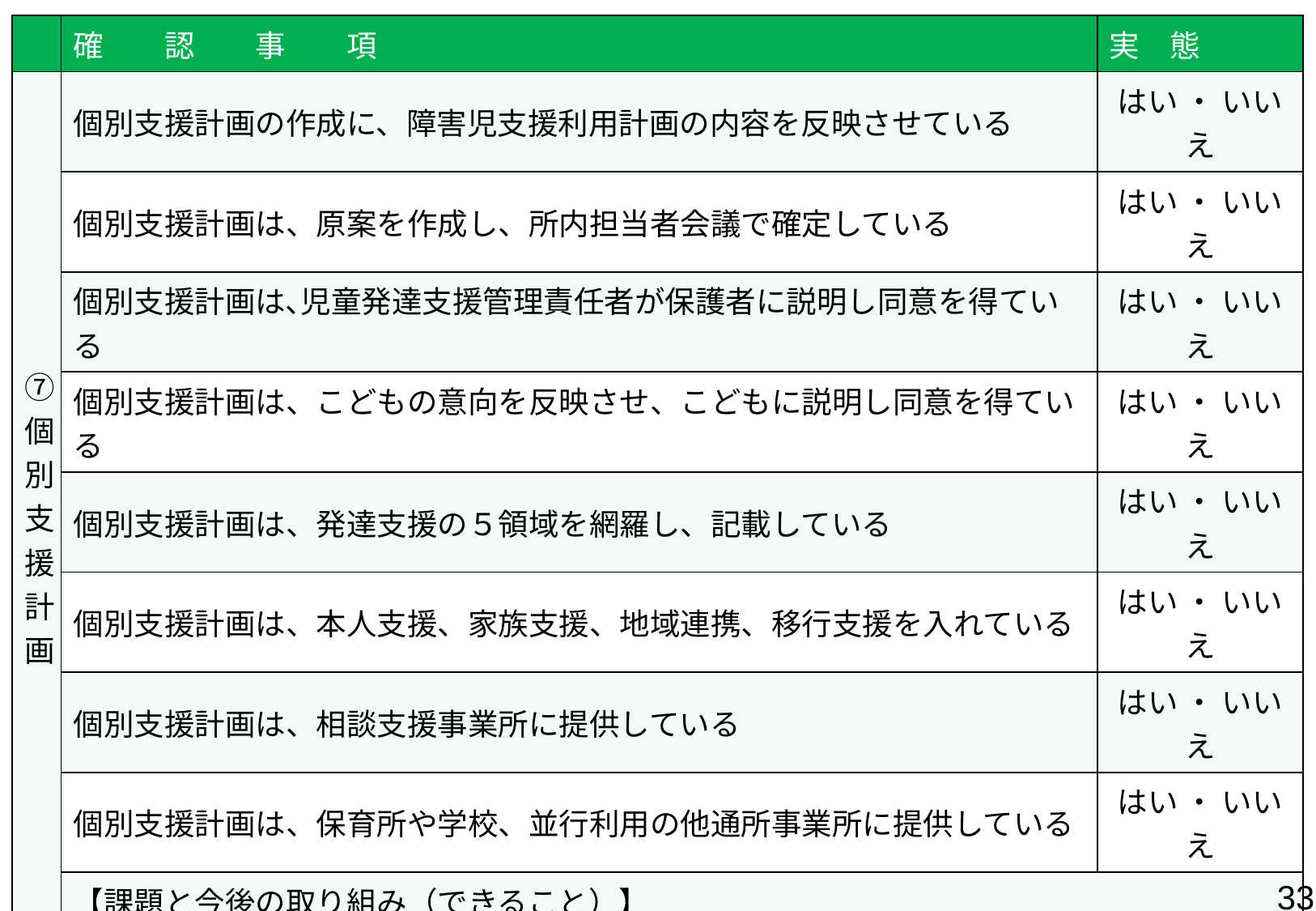

|  | 確　　認　　事　　項 | 実　態 |
| --- | --- | --- |
| ⑦個別支援計画 | 個別支援計画の作成に、障害児支援利用計画の内容を反映させている | はい ・ いいえ |
|  | 個別支援計画は、原案を作成し、所内担当者会議で確定している | はい ・ いいえ |
|  | 個別支援計画は､児童発達支援管理責任者が保護者に説明し同意を得ている | はい ・ いいえ |
|  | 個別支援計画は、こどもの意向を反映させ、こどもに説明し同意を得ている | はい ・ いいえ |
|  | 個別支援計画は、発達支援の５領域を網羅し、記載している | はい ・ いいえ |
|  | 個別支援計画は、本人支援、家族支援、地域連携、移行支援を入れている | はい ・ いいえ |
|  | 個別支援計画は、相談支援事業所に提供している | はい ・ いいえ |
|  | 個別支援計画は、保育所や学校、並行利用の他通所事業所に提供している | はい ・ いいえ |
|  | 【課題と今後の取り組み（できること）】 |  |
| ⑧個別支援計画と日々支援 | 支援者（児発管以外）は、個別支援計画の内容を理解している | はい ・ いいえ |
|  | 日々の支援（プログラムを含む）には、個別支援計画の内容を反映させている | はい ・ いいえ |
|  | 児発管は、支援の状況を確認し、支援内容をマネジメントしている | はい ・ いいえ |
|  | 支援提供中に利用状況や家族の意向等に変更があった場合には、児発管と相談支援相互に連絡を取り合い、情報共有をしている（定期的な共有も含む） | はい ・ いいえ |
|  | 【課題と今後の取り組み（できること）】 |  |
33